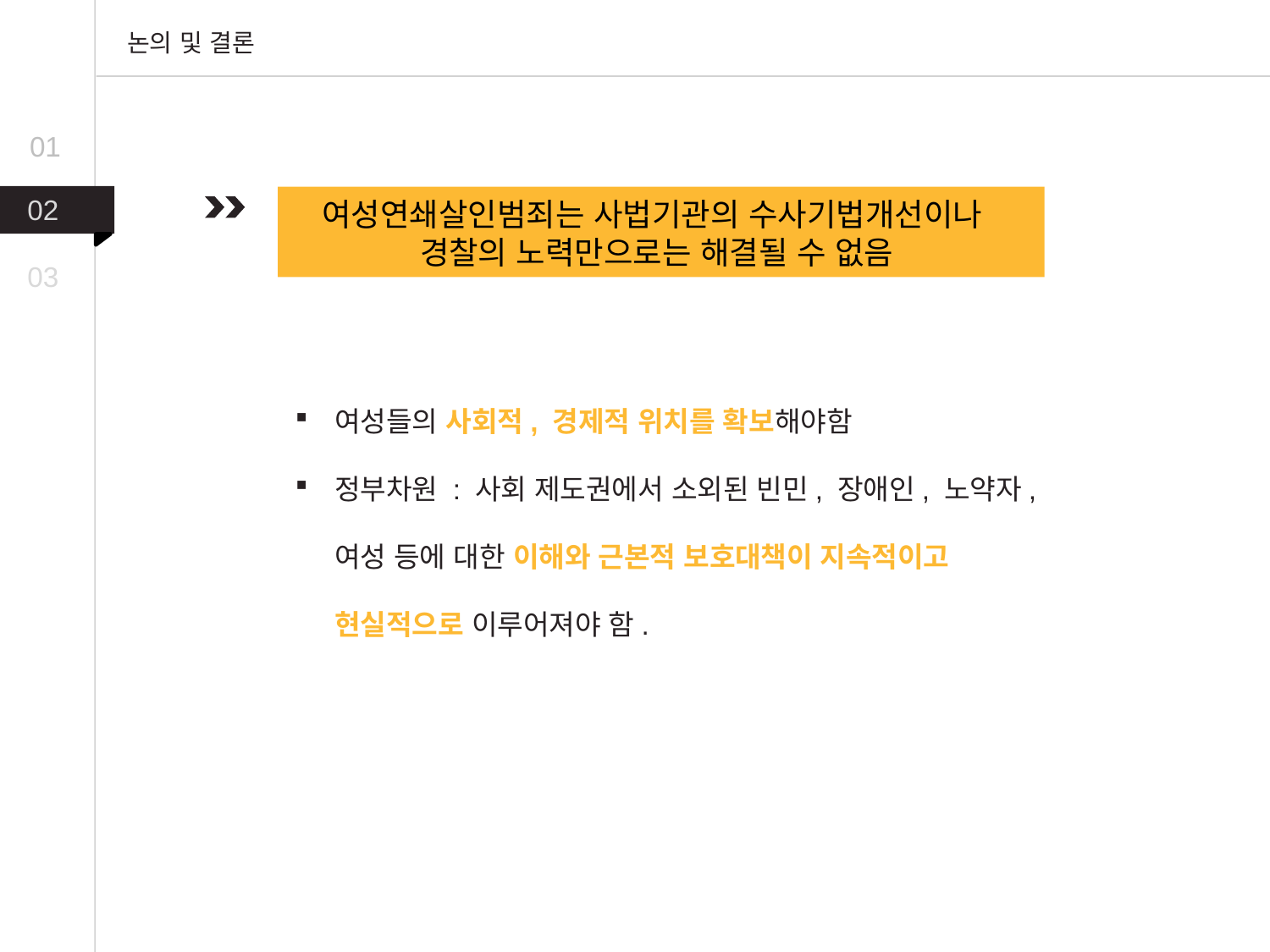

논의 및 결론
01

02

여성연쇄살인범죄는 사법기관의 수사기법개선이나
경찰의 노력만으로는 해결될 수 없음

03
여성들의 사회적, 경제적 위치를 확보해야함
정부차원 : 사회 제도권에서 소외된 빈민, 장애인, 노약자, 여성 등에 대한 이해와 근본적 보호대책이 지속적이고 현실적으로 이루어져야 함.